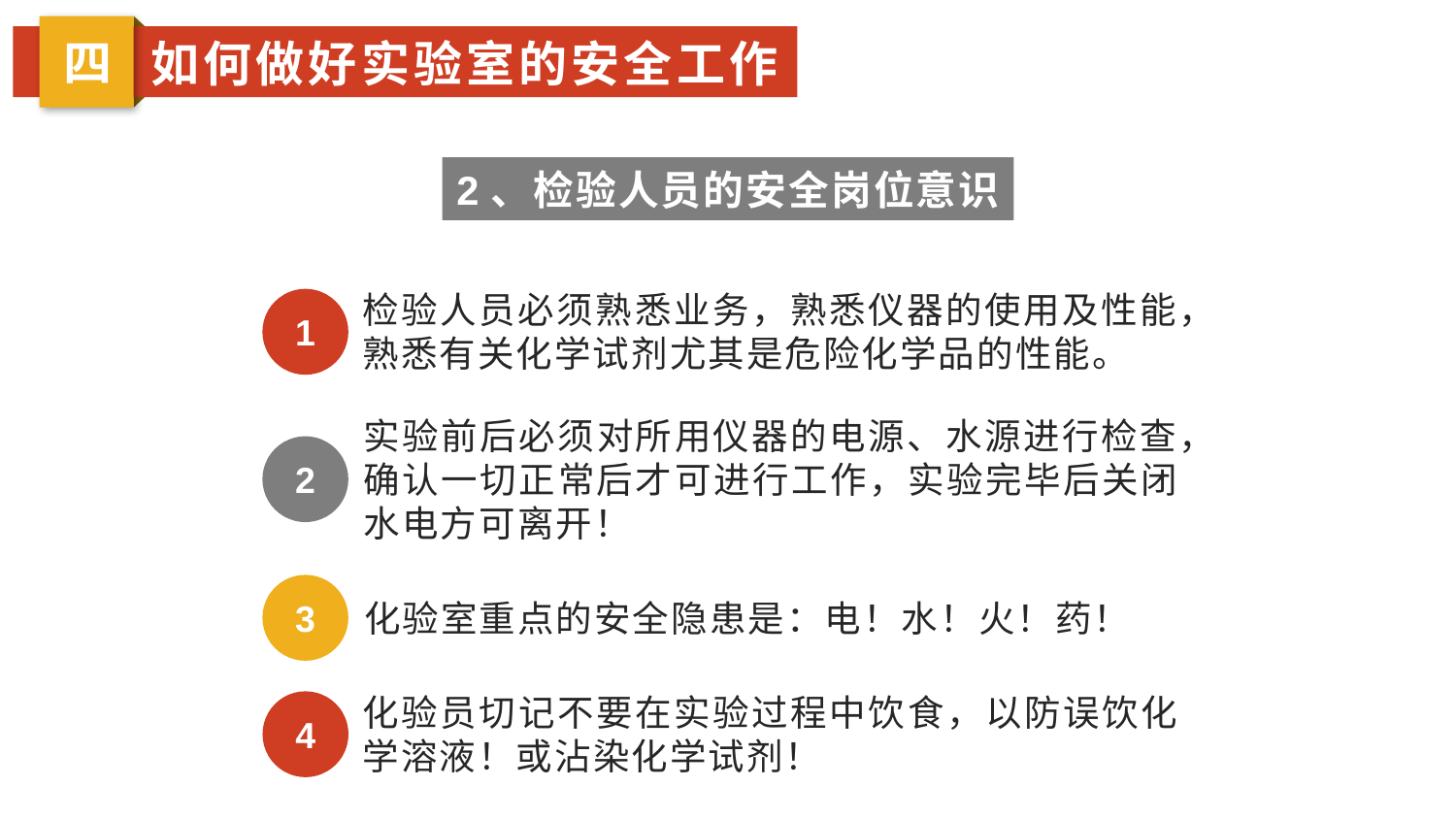

四

如何做好实验室的安全工作

2、检验人员的安全岗位意识
检验人员必须熟悉业务，熟悉仪器的使用及性能，熟悉有关化学试剂尤其是危险化学品的性能。
1
实验前后必须对所用仪器的电源、水源进行检查，确认一切正常后才可进行工作，实验完毕后关闭水电方可离开！
2
3
化验室重点的安全隐患是：电！水！火！药！
化验员切记不要在实验过程中饮食，以防误饮化学溶液！或沾染化学试剂！
4